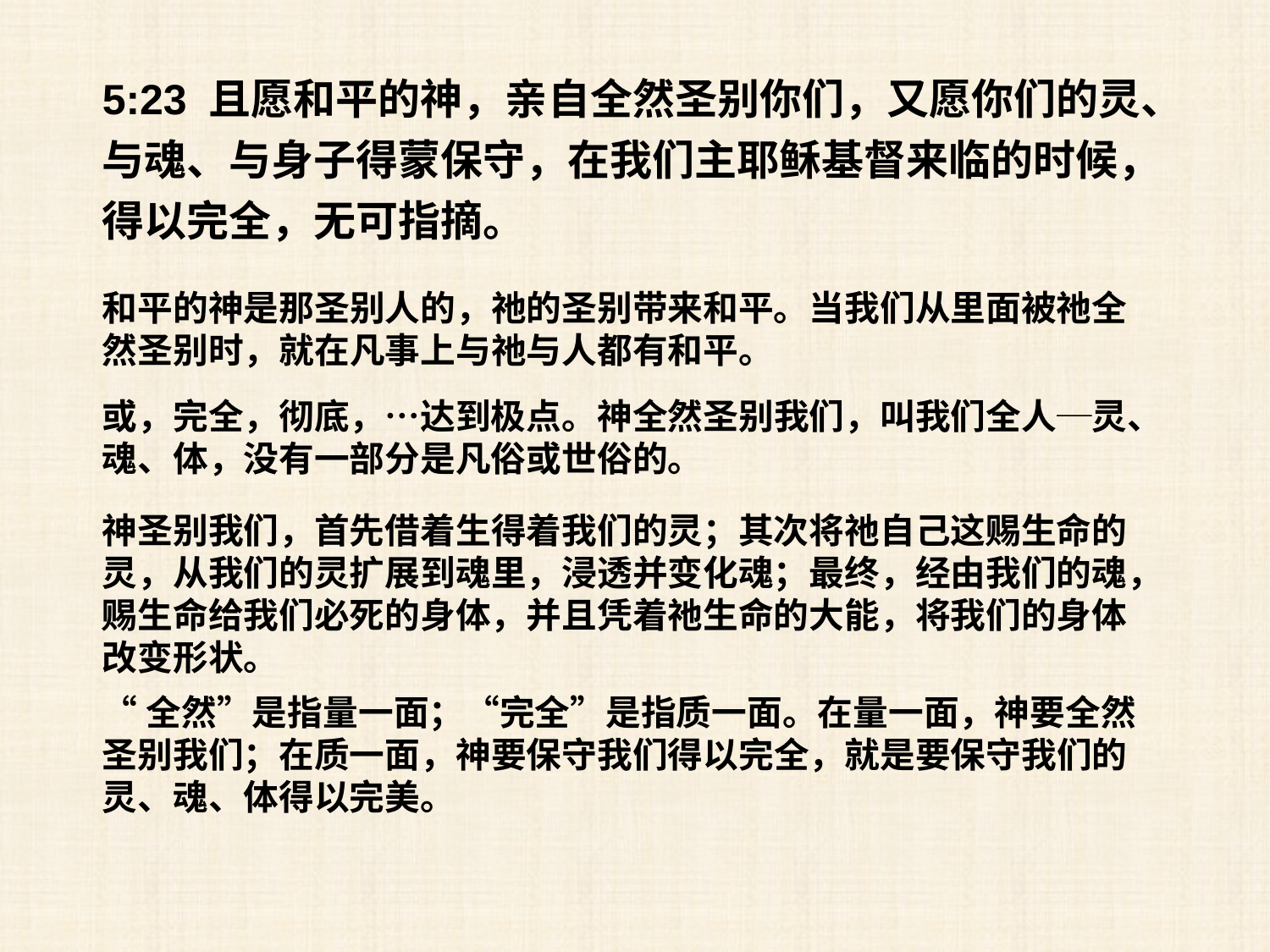

5:23 且愿和平的神，亲自全然圣别你们，又愿你们的灵、与魂、与身子得蒙保守，在我们主耶稣基督来临的时候，得以完全，无可指摘。
和平的神是那圣别人的，祂的圣别带来和平。当我们从里面被祂全然圣别时，就在凡事上与祂与人都有和平。
或，完全，彻底，…达到极点。神全然圣别我们，叫我们全人─灵、魂、体，没有一部分是凡俗或世俗的。
神圣别我们，首先借着生得着我们的灵；其次将祂自己这赐生命的灵，从我们的灵扩展到魂里，浸透并变化魂；最终，经由我们的魂，赐生命给我们必死的身体，并且凭着祂生命的大能，将我们的身体改变形状。
“全然”是指量一面；“完全”是指质一面。在量一面，神要全然圣别我们；在质一面，神要保守我们得以完全，就是要保守我们的灵、魂、体得以完美。